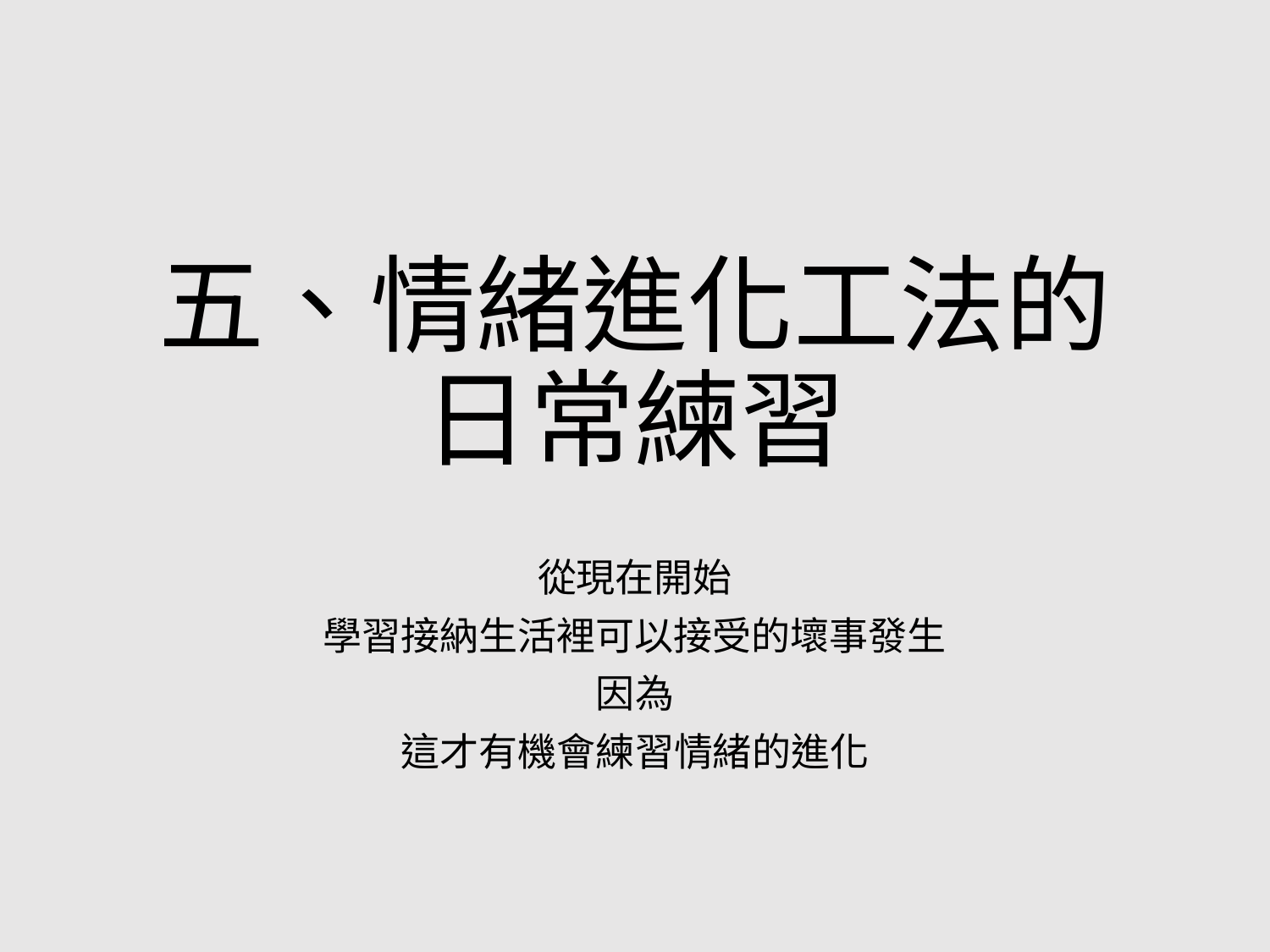

# 五、情緒進化工法的日常練習
從現在開始
學習接納生活裡可以接受的壞事發生
因為
這才有機會練習情緒的進化